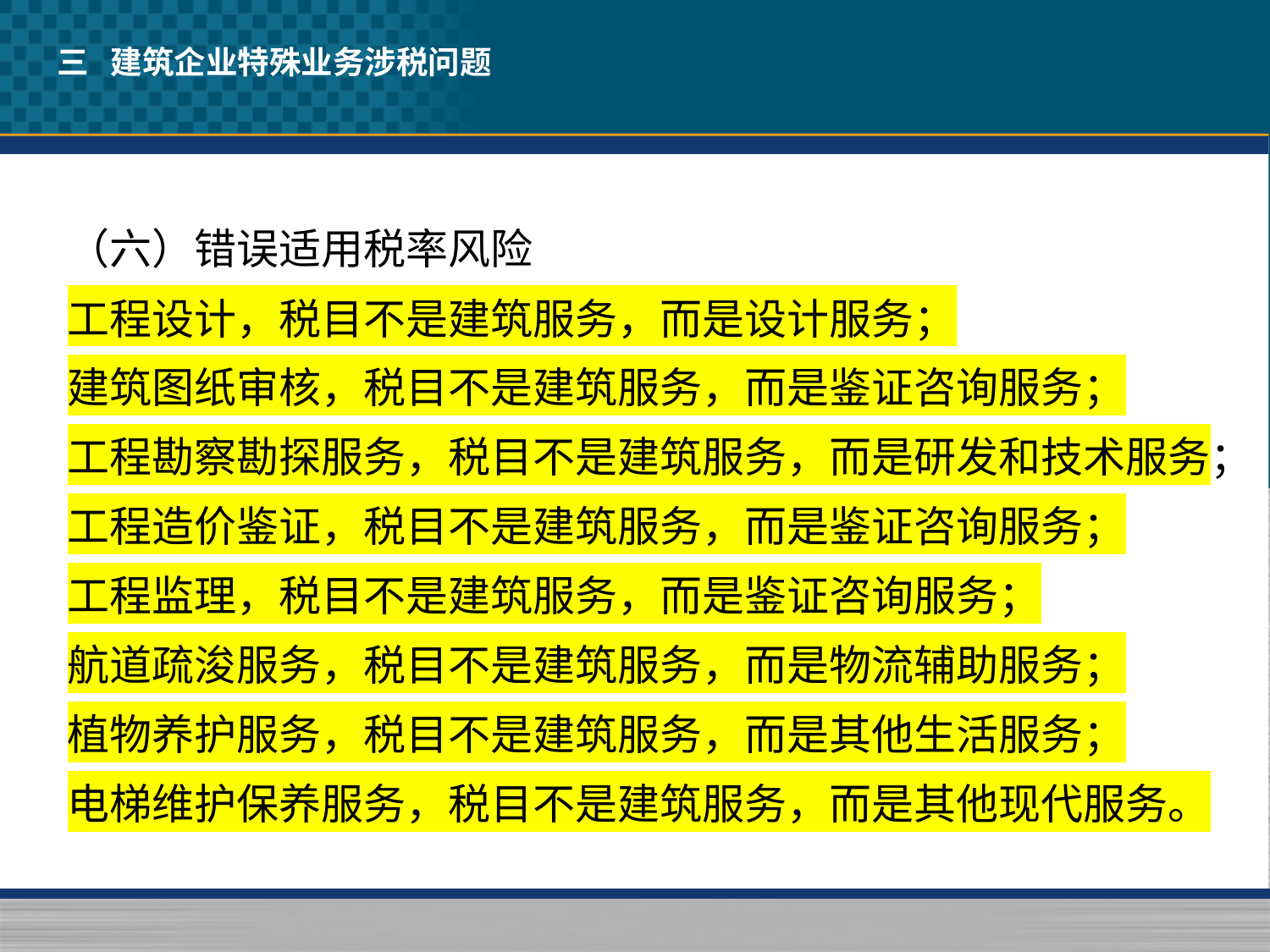

三   建筑企业特殊业务涉税问题
（六）错误适用税率风险
工程设计，税目不是建筑服务，而是设计服务；
建筑图纸审核，税目不是建筑服务，而是鉴证咨询服务；
工程勘察勘探服务，税目不是建筑服务，而是研发和技术服务；
工程造价鉴证，税目不是建筑服务，而是鉴证咨询服务；
工程监理，税目不是建筑服务，而是鉴证咨询服务；
航道疏浚服务，税目不是建筑服务，而是物流辅助服务；
植物养护服务，税目不是建筑服务，而是其他生活服务；
电梯维护保养服务，税目不是建筑服务，而是其他现代服务。